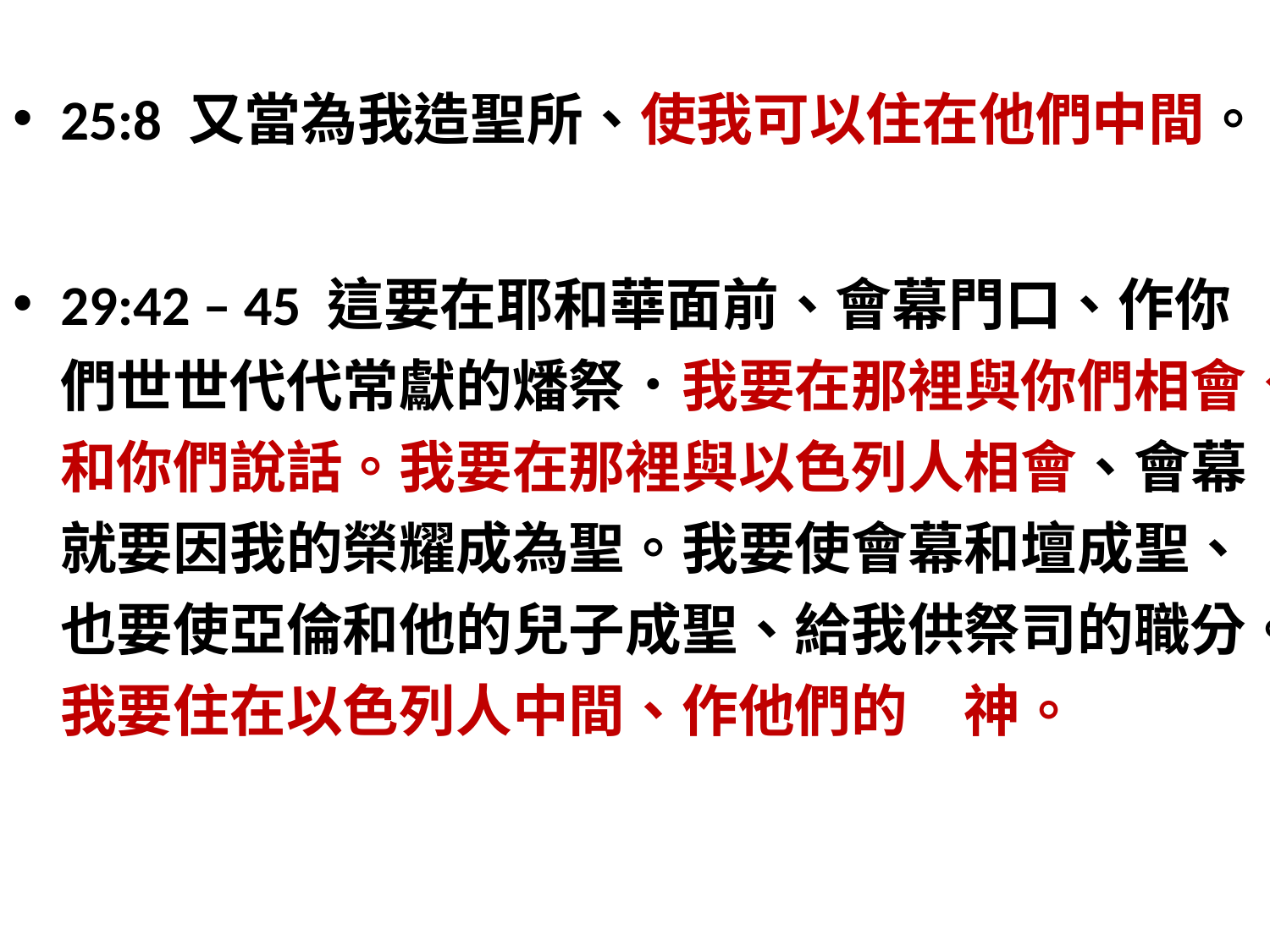

25:8 又當為我造聖所、使我可以住在他們中間。

29:42 – 45 這要在耶和華面前、會幕門口、作你們世世代代常獻的燔祭．我要在那裡與你們相會、和你們說話。我要在那裡與以色列人相會、會幕就要因我的榮耀成為聖。我要使會幕和壇成聖、也要使亞倫和他的兒子成聖、給我供祭司的職分。我要住在以色列人中間、作他們的　神。